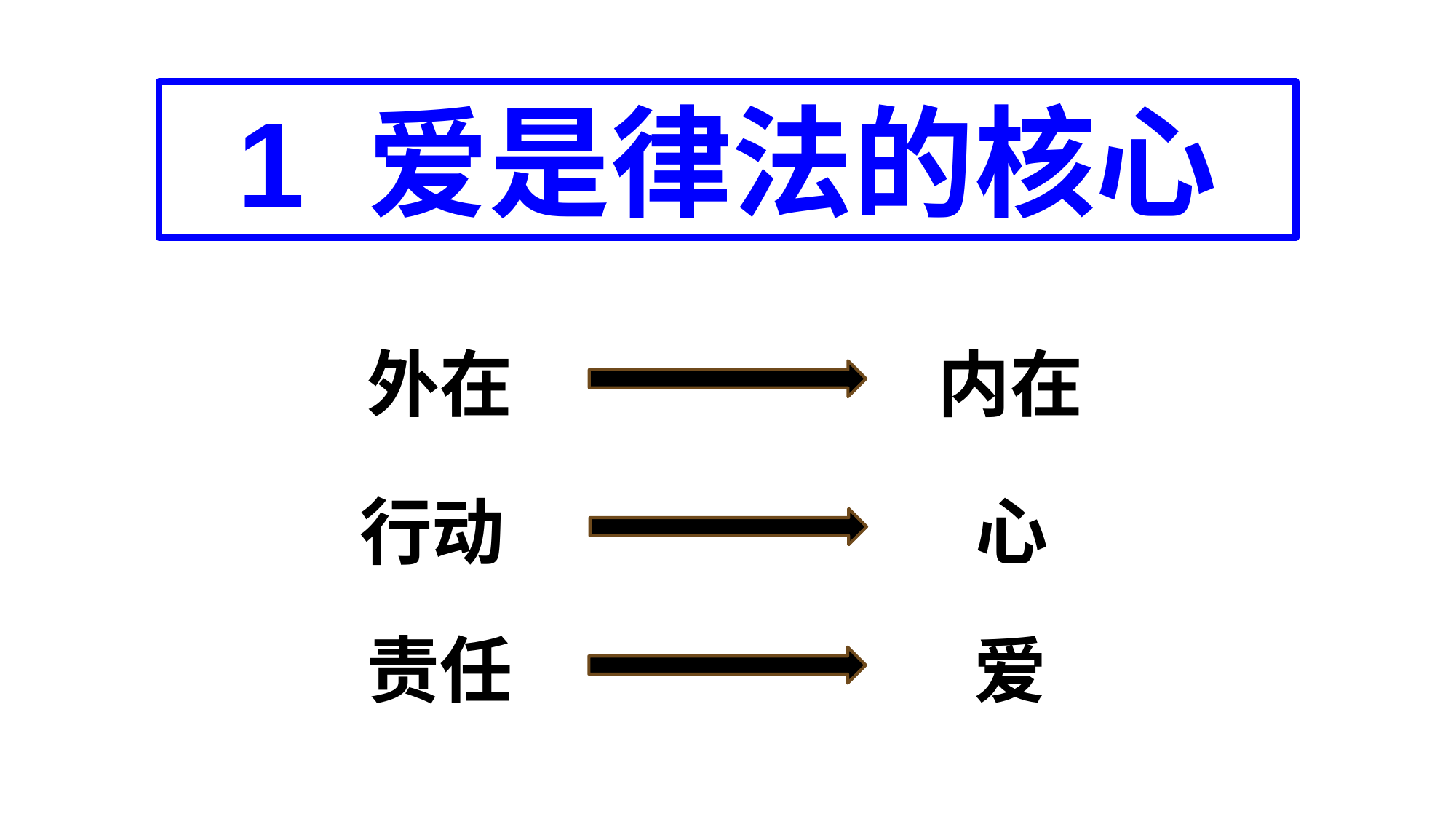

1 爱是律法的核心
外在
内在

行动
心

责任
爱